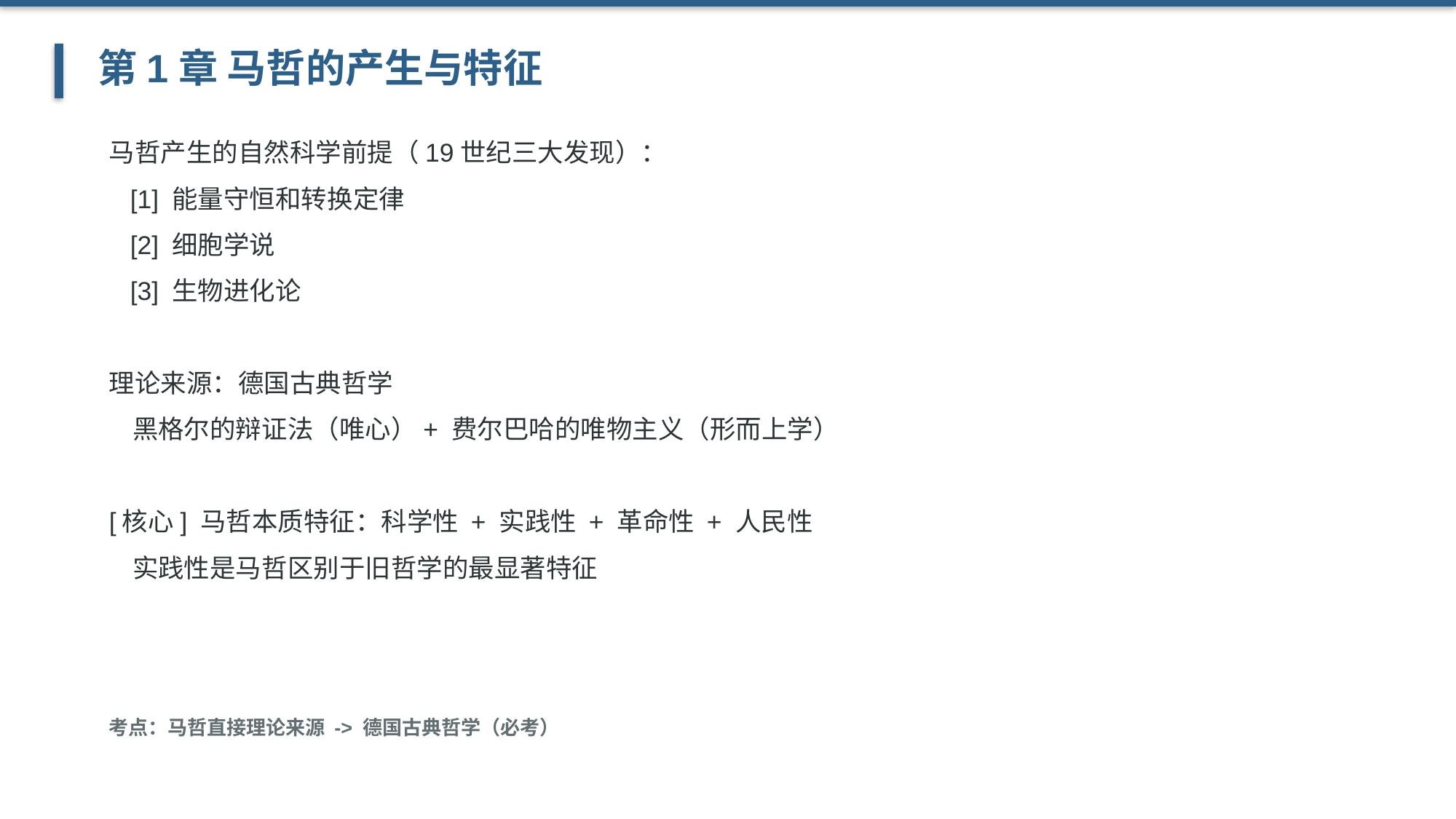

第1章 马哲的产生与特征

马哲产生的自然科学前提（19世纪三大发现）：
   [1] 能量守恒和转换定律
   [2] 细胞学说
   [3] 生物进化论

理论来源：德国古典哲学
   黑格尔的辩证法（唯心）+ 费尔巴哈的唯物主义（形而上学）

[核心] 马哲本质特征：科学性 + 实践性 + 革命性 + 人民性
   实践性是马哲区别于旧哲学的最显著特征
考点：马哲直接理论来源 -> 德国古典哲学（必考）